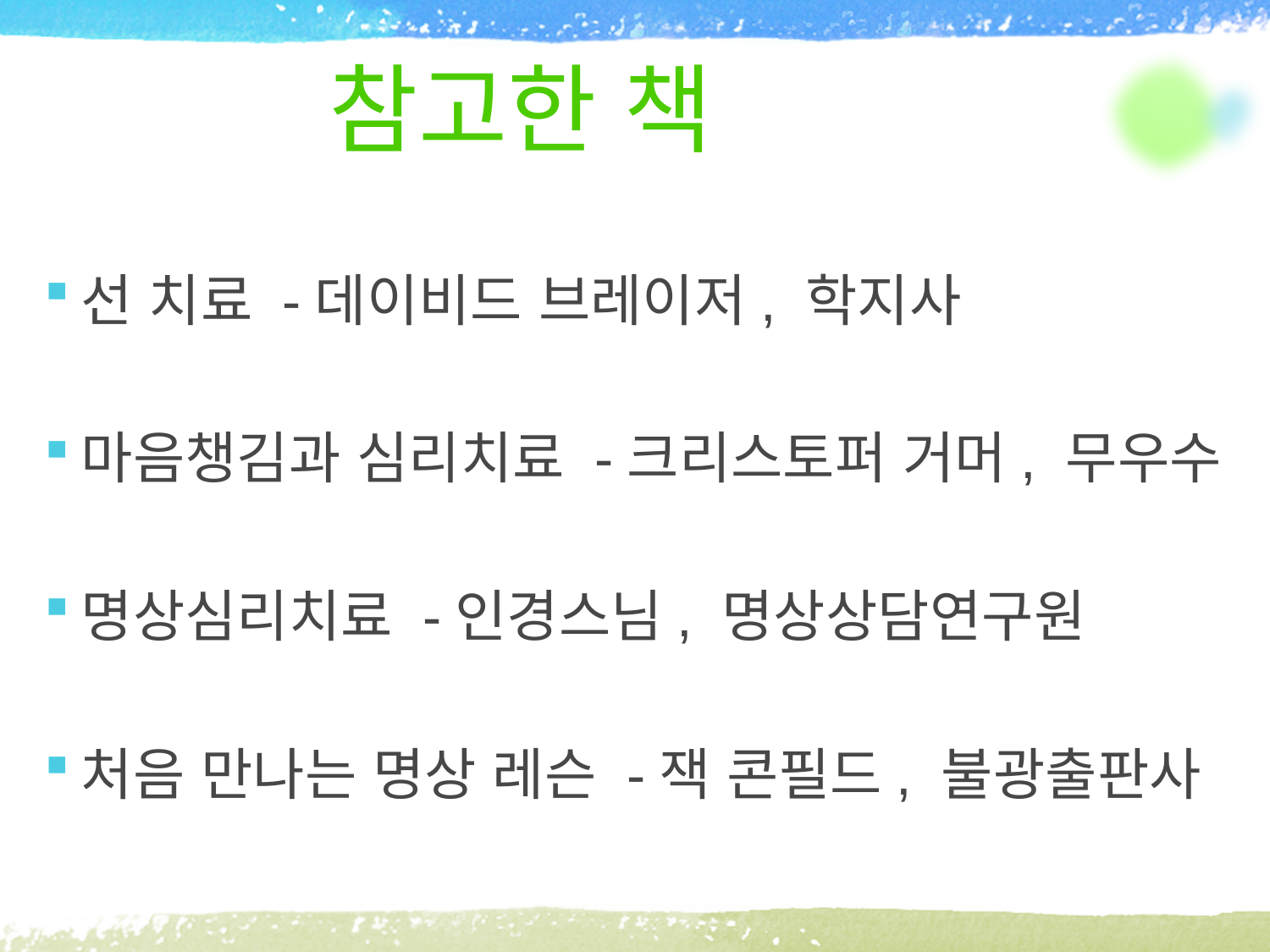

# 참고한 책

선 치료 -데이비드 브레이저, 학지사

마음챙김과 심리치료 -크리스토퍼 거머, 무우수

명상심리치료 -인경스님, 명상상담연구원

처음 만나는 명상 레슨 -잭 콘필드, 불광출판사